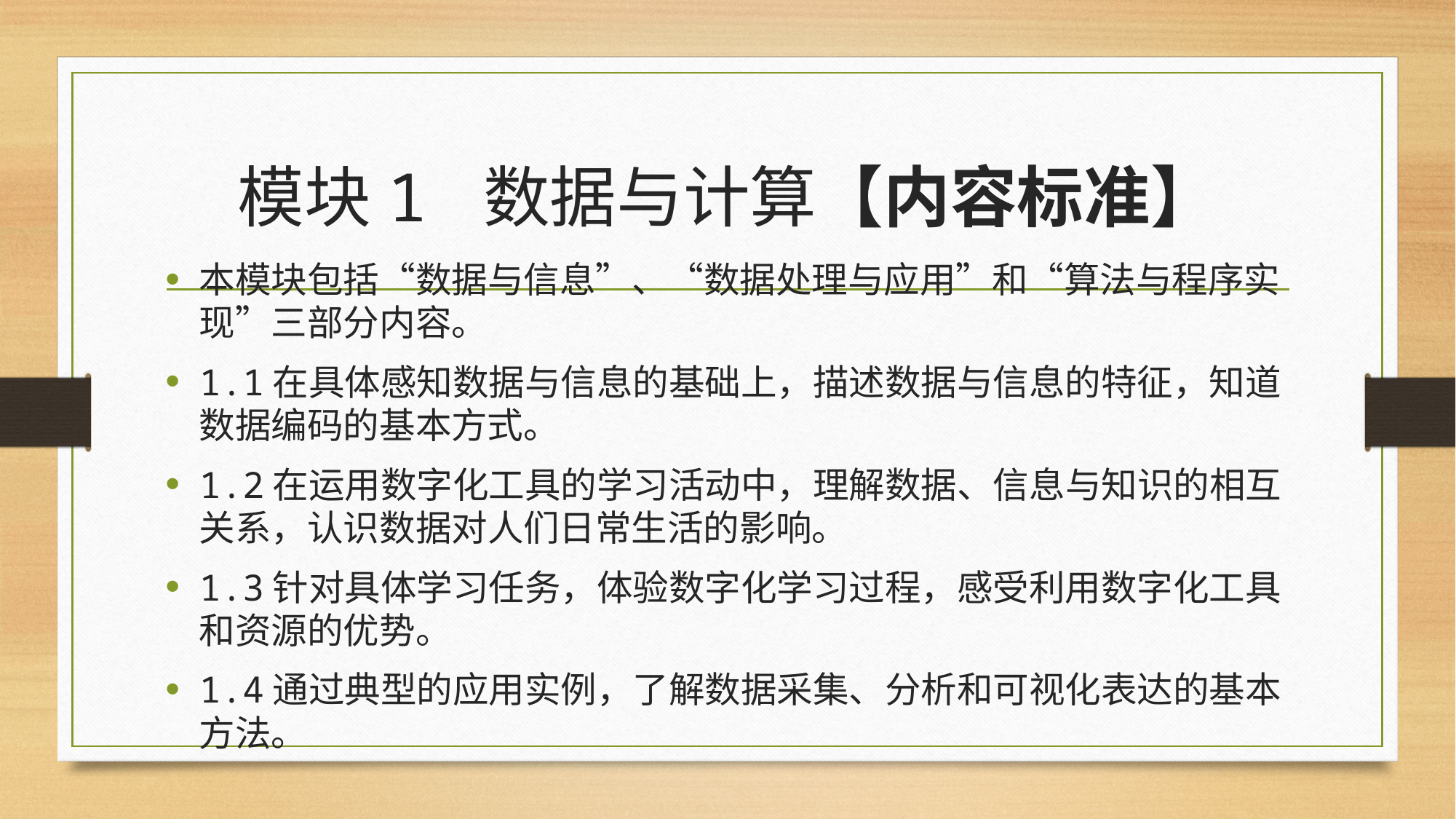

# 模块1 数据与计算【内容标准】
本模块包括“数据与信息”、“数据处理与应用”和“算法与程序实现”三部分内容。
1.1在具体感知数据与信息的基础上，描述数据与信息的特征，知道数据编码的基本方式。
1.2在运用数字化工具的学习活动中，理解数据、信息与知识的相互关系，认识数据对人们日常生活的影响。
1.3针对具体学习任务，体验数字化学习过程，感受利用数字化工具和资源的优势。
1.4通过典型的应用实例，了解数据采集、分析和可视化表达的基本方法。